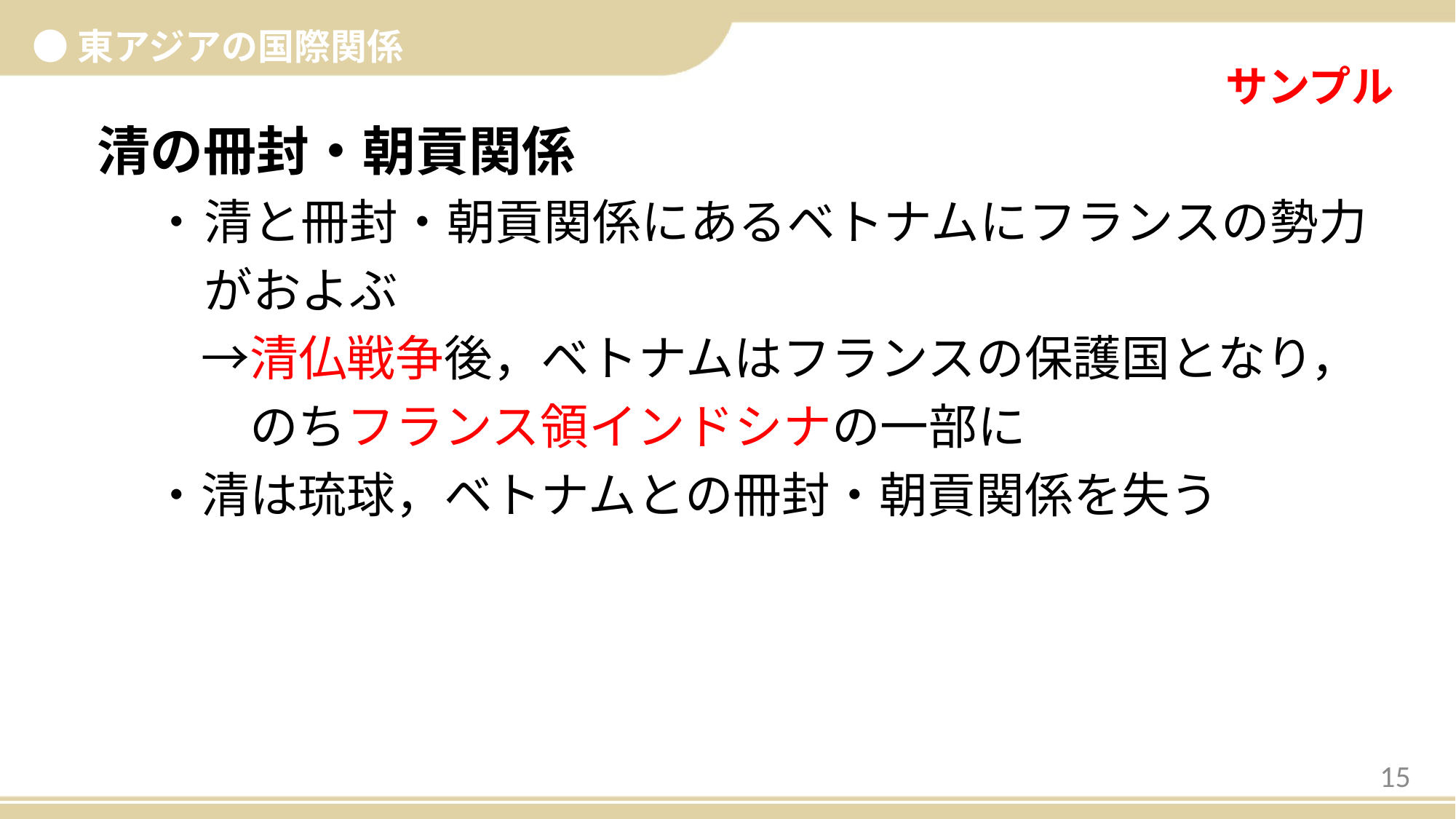

●東アジアの国際関係
清の冊封・朝貢関係
・	清と冊封・朝貢関係にあるベトナムにフランスの勢力がおよぶ
　→清仏戦争後，ベトナムはフランスの保護国となり，
　　のちフランス領インドシナの一部に
・清は琉球，ベトナムとの冊封・朝貢関係を失う